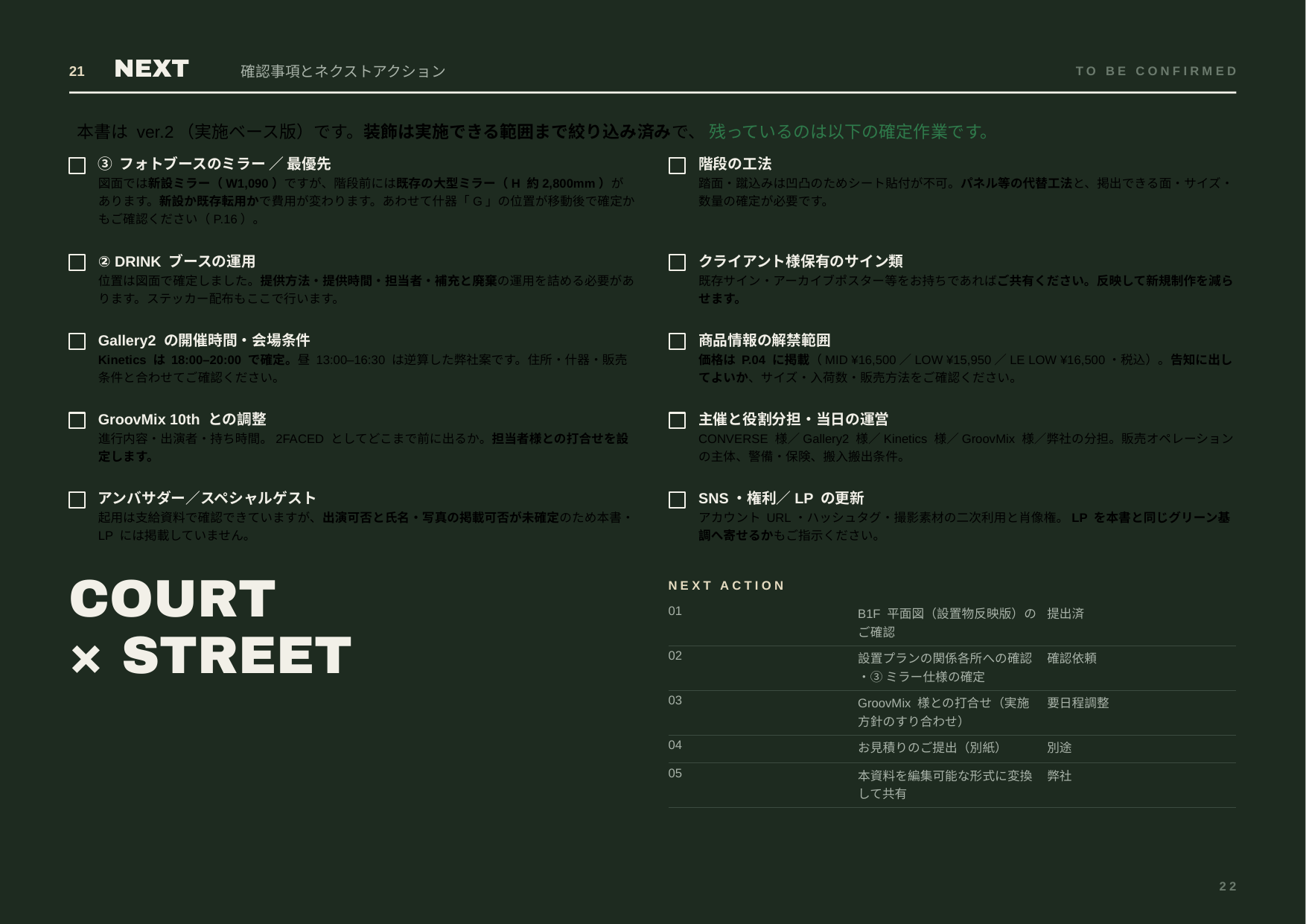

NEXT
21
確認事項とネクストアクション
TO BE CONFIRMED

 本書は ver.2（実施ベース版）です。装飾は実施できる範囲まで絞り込み済みで、 残っているのは以下の確定作業です。
③ フォトブースのミラー ／ 最優先
階段の工法

図面では新設ミラー（W1,090）ですが、階段前には既存の大型ミラー（H 約2,800mm）があります。新設か既存転用かで費用が変わります。あわせて什器「G」の位置が移動後で確定かもご確認ください（P.16）。
踏面・蹴込みは凹凸のためシート貼付が不可。パネル等の代替工法と、掲出できる面・サイズ・数量の確定が必要です。
② DRINK ブースの運用
クライアント様保有のサイン類

位置は図面で確定しました。提供方法・提供時間・担当者・補充と廃棄の運用を詰める必要があります。ステッカー配布もここで行います。
既存サイン・アーカイブポスター等をお持ちであればご共有ください。反映して新規制作を減らせます。
Gallery2 の開催時間・会場条件
商品情報の解禁範囲

Kinetics は 18:00–20:00 で確定。昼 13:00–16:30 は逆算した弊社案です。住所・什器・販売条件と合わせてご確認ください。
価格は P.04 に掲載（MID ¥16,500／LOW ¥15,950／LE LOW ¥16,500・税込）。告知に出してよいか、サイズ・入荷数・販売方法をご確認ください。
GroovMix 10th との調整
主催と役割分担・当日の運営

進行内容・出演者・持ち時間。2FACED としてどこまで前に出るか。担当者様との打合せを設定します。
CONVERSE 様／Gallery2 様／Kinetics 様／GroovMix 様／弊社の分担。販売オペレーションの主体、警備・保険、搬入搬出条件。
アンバサダー／スペシャルゲスト
SNS・権利／LP の更新

起用は支給資料で確認できていますが、出演可否と氏名・写真の掲載可否が未確定のため本書・LP には掲載していません。
アカウント URL・ハッシュタグ・撮影素材の二次利用と肖像権。LP を本書と同じグリーン基調へ寄せるかもご指示ください。
COURT
× STREET
NEXT ACTION
| 01 | B1F 平面図（設置物反映版）のご確認 | 提出済 |
| --- | --- | --- |
| 02 | 設置プランの関係各所への確認・③ ミラー仕様の確定 | 確認依頼 |
| 03 | GroovMix 様との打合せ（実施方針のすり合わせ） | 要日程調整 |
| 04 | お見積りのご提出（別紙） | 別途 |
| 05 | 本資料を編集可能な形式に変換して共有 | 弊社 |
22